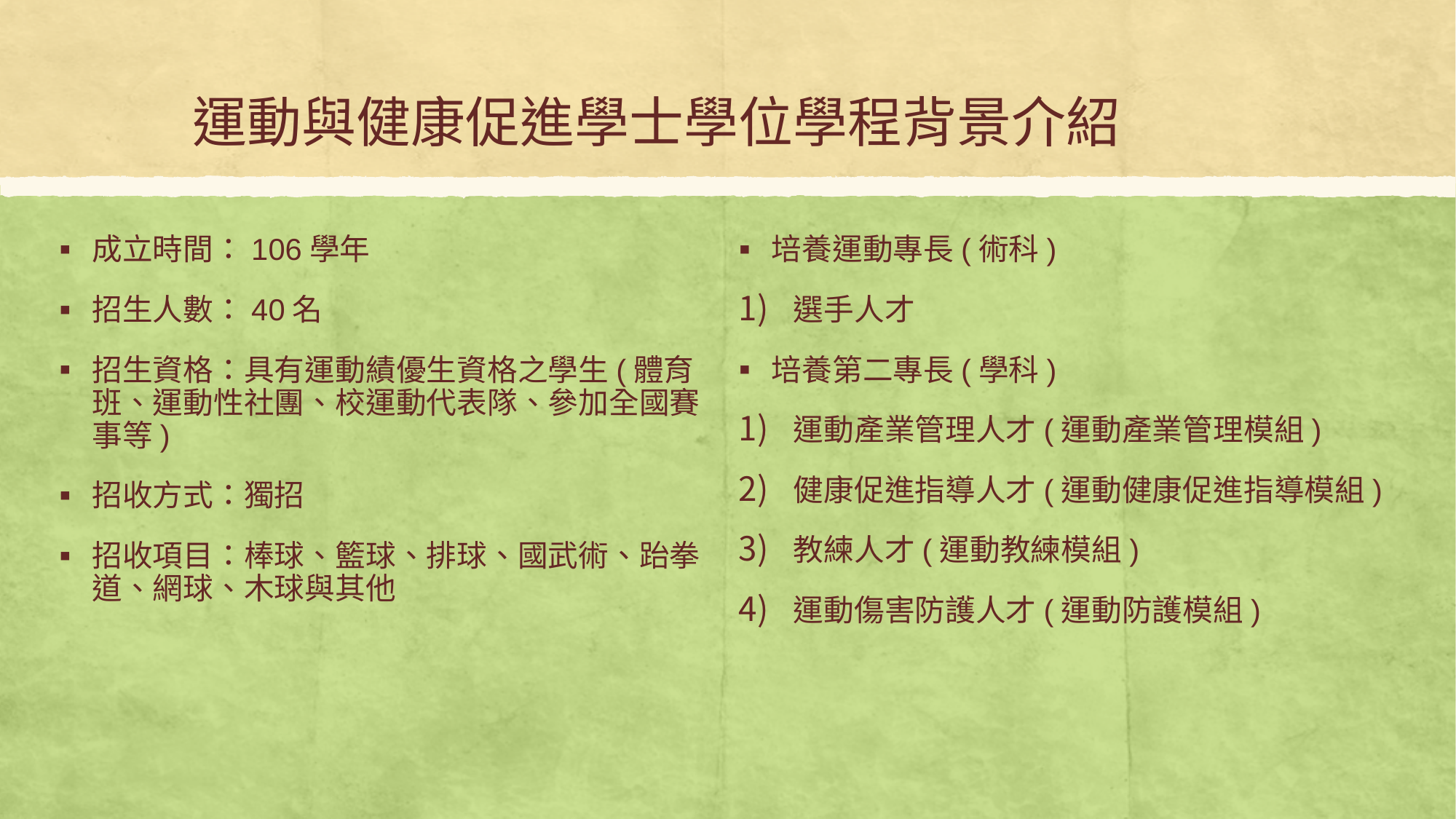

# 運動與健康促進學士學位學程背景介紹
成立時間：106學年
招生人數：40名
招生資格：具有運動績優生資格之學生(體育班、運動性社團、校運動代表隊、參加全國賽事等)
招收方式：獨招
招收項目：棒球、籃球、排球、國武術、跆拳道、網球、木球與其他
培養運動專長(術科)
選手人才
培養第二專長(學科)
運動產業管理人才(運動產業管理模組)
健康促進指導人才(運動健康促進指導模組)
教練人才(運動教練模組)
運動傷害防護人才(運動防護模組)